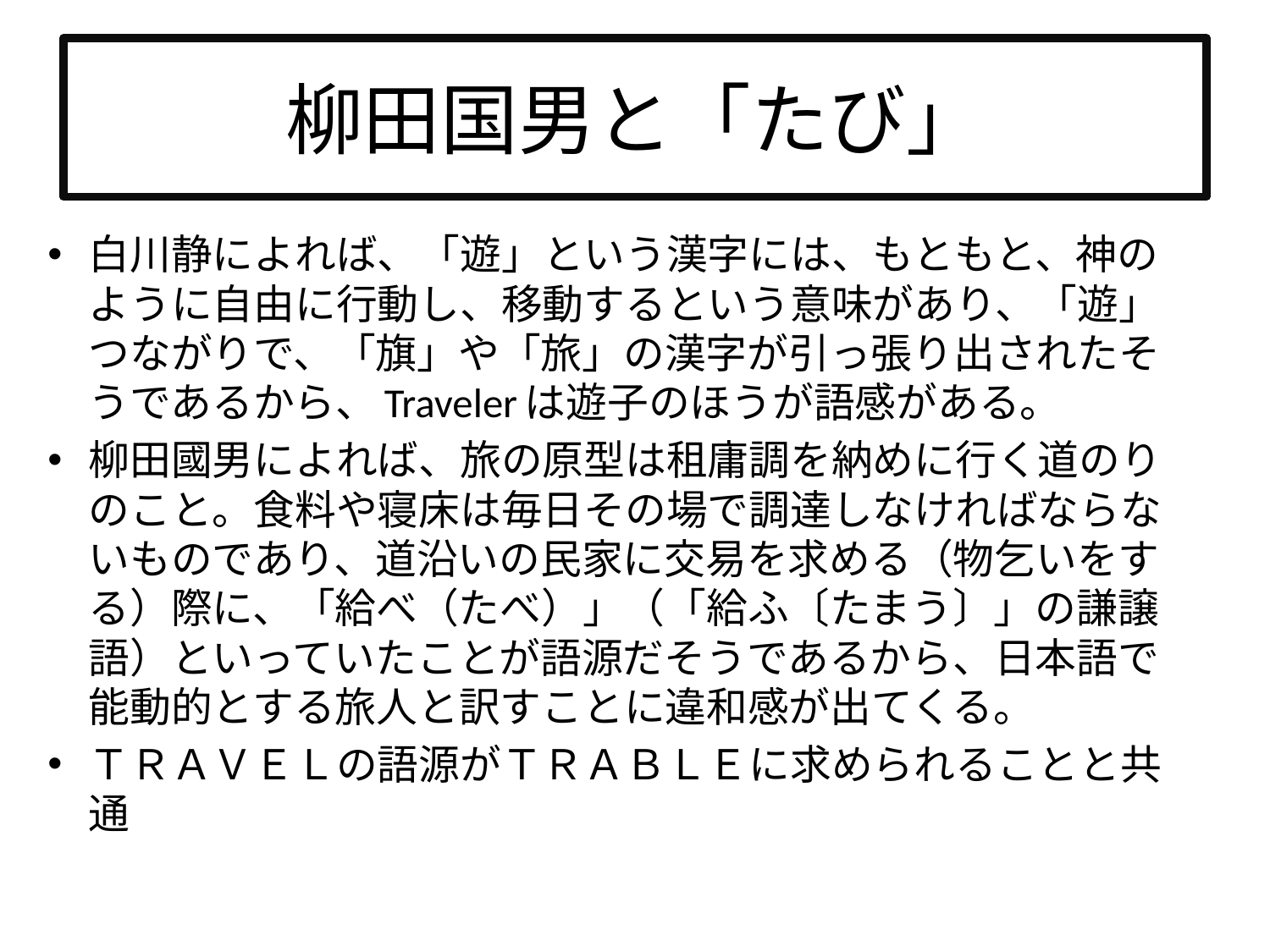

# 柳田国男と「たび」
白川静によれば、「遊」という漢字には、もともと、神のように自由に行動し、移動するという意味があり、「遊」つながりで、「旗」や「旅」の漢字が引っ張り出されたそうであるから、Travelerは遊子のほうが語感がある。
柳田國男によれば、旅の原型は租庸調を納めに行く道のりのこと。食料や寝床は毎日その場で調達しなければならないものであり、道沿いの民家に交易を求める（物乞いをする）際に、「給べ（たべ）」（「給ふ〔たまう〕」の謙譲語）といっていたことが語源だそうであるから、日本語で能動的とする旅人と訳すことに違和感が出てくる。
ＴＲＡＶＥＬの語源がＴＲＡＢＬＥに求められることと共通